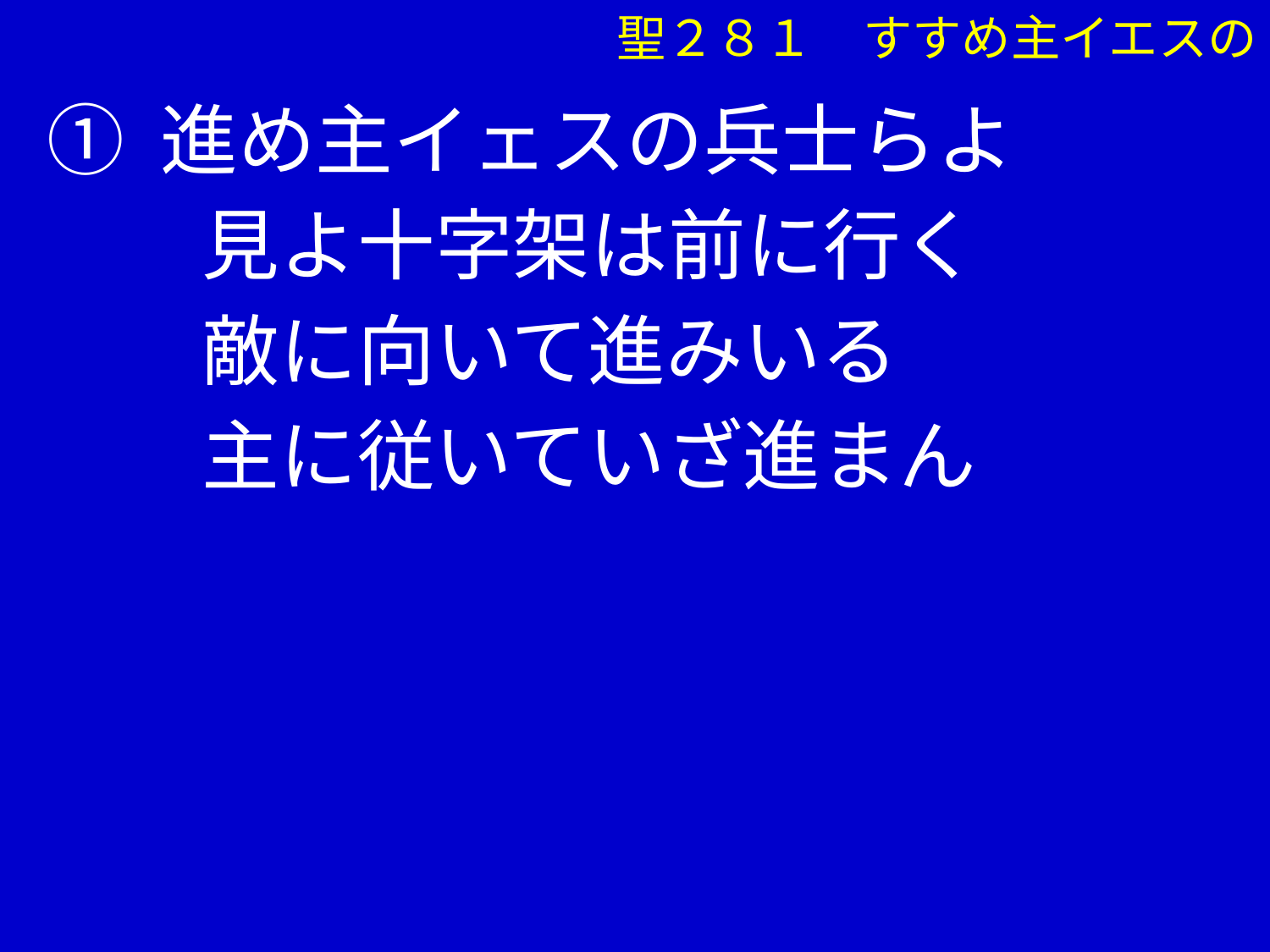

聖２８１　すすめ主イエスの
① 進め主イェスの兵士らよ
　　見よ十字架は前に行く
　　敵に向いて進みいる
　　主に従いていざ進まん